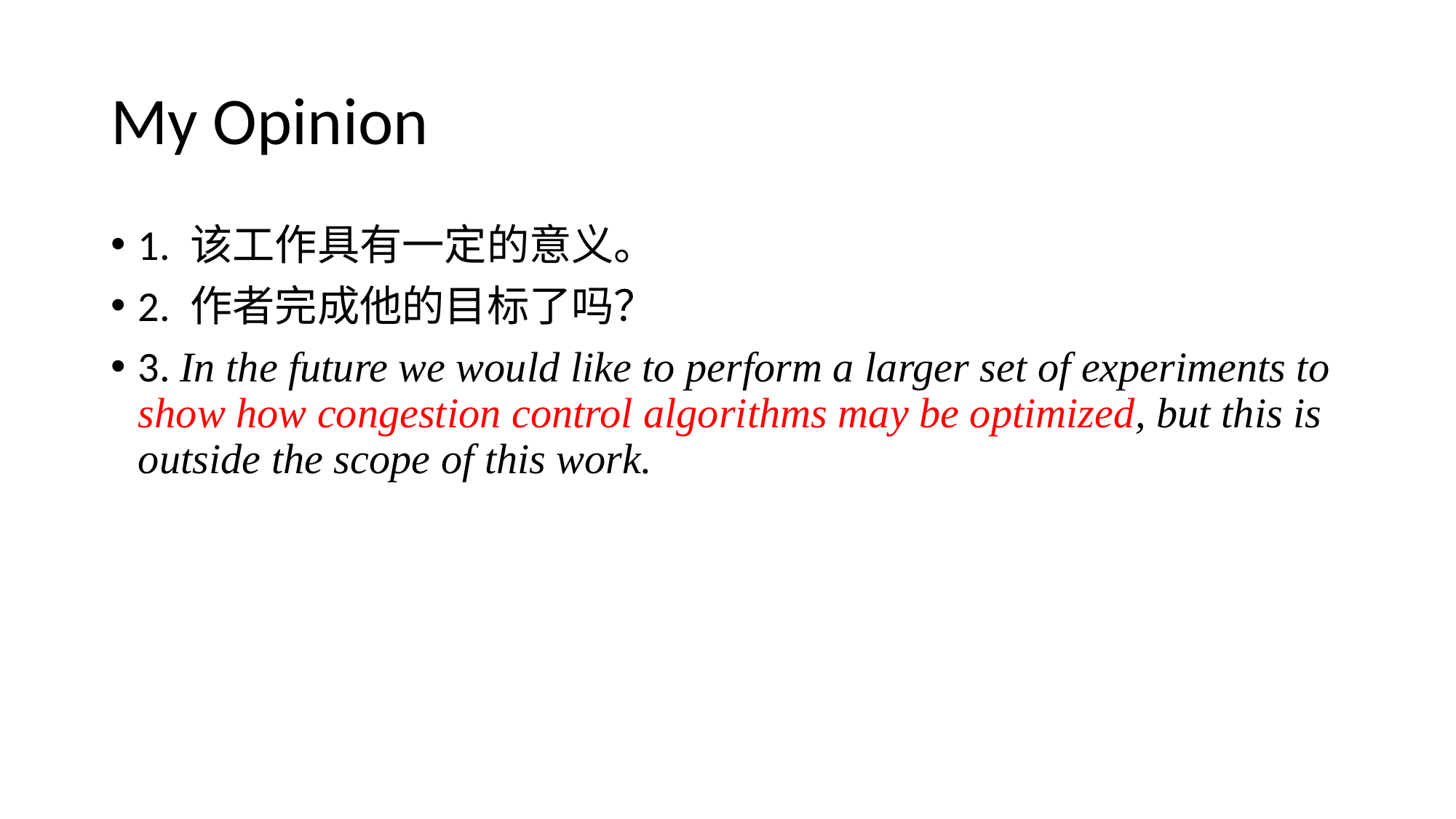

# My Opinion
1. 该工作具有一定的意义。
2. 作者完成他的目标了吗？
3. In the future we would like to perform a larger set of experiments to show how congestion control algorithms may be optimized, but this is outside the scope of this work.